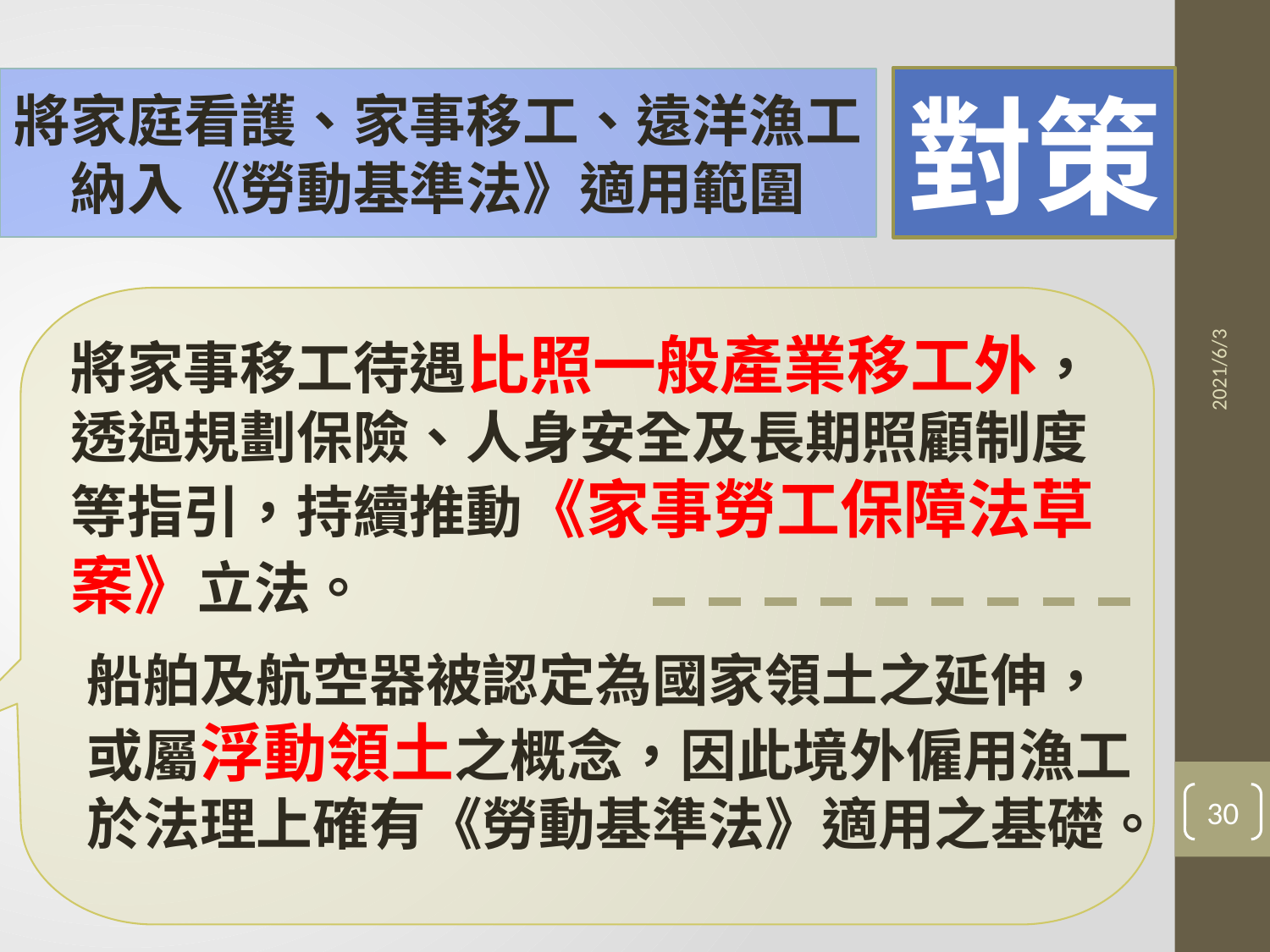

對策
將家庭看護、家事移工、遠洋漁工納入《勞動基準法》適用範圍
2021/6/3

將家事移工待遇比照一般產業移工外，透過規劃保險、人身安全及長期照顧制度等指引，持續推動《家事勞工保障法草案》立法。

船舶及航空器被認定為國家領土之延伸，或屬浮動領土之概念，因此境外僱用漁工於法理上確有《勞動基準法》適用之基礎。
30